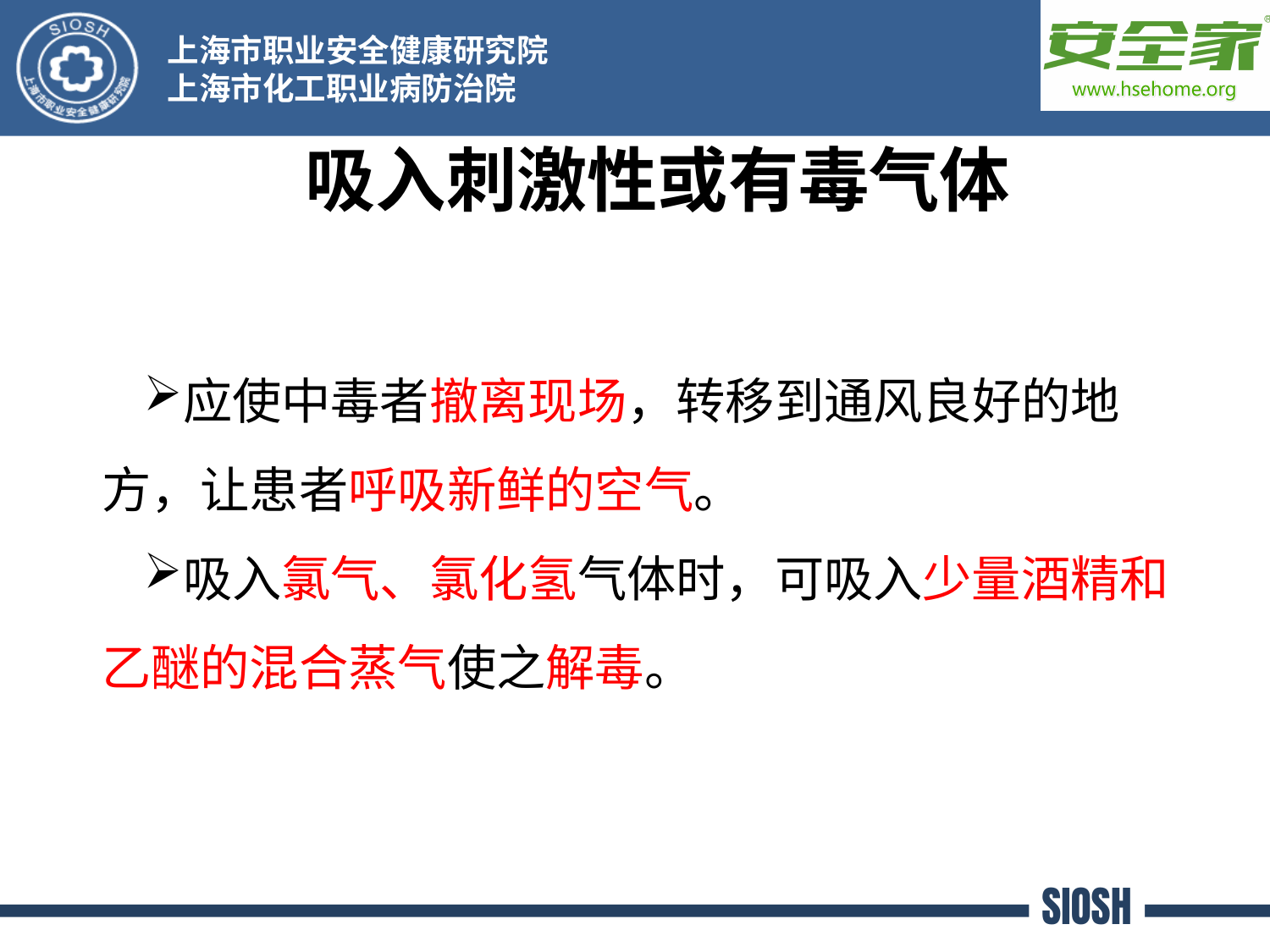

吸入刺激性或有毒气体
应使中毒者撤离现场，转移到通风良好的地方，让患者呼吸新鲜的空气。
吸入氯气、氯化氢气体时，可吸入少量酒精和乙醚的混合蒸气使之解毒。